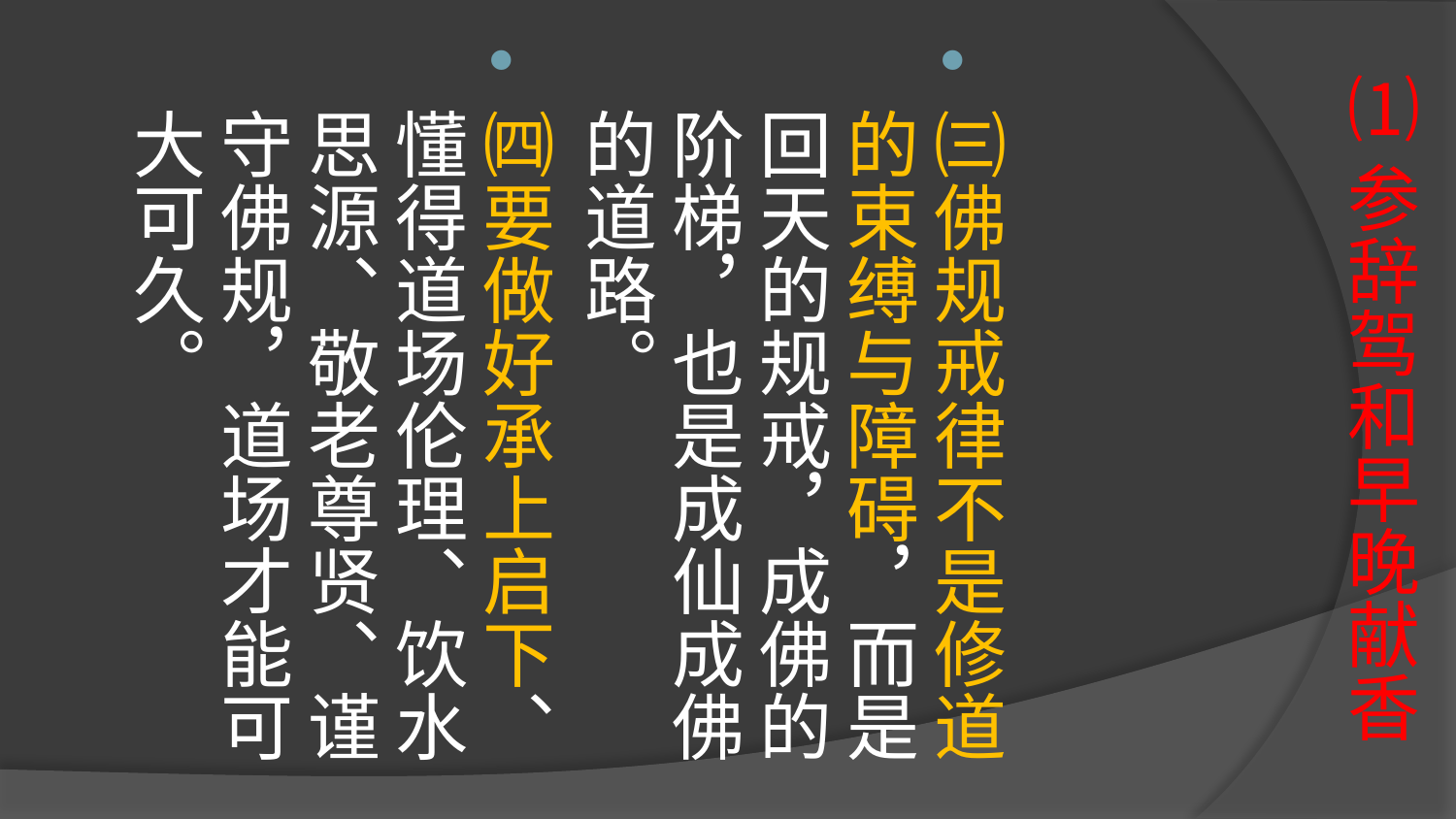

# ⑴参辞驾和早晚献香
㈢佛规戒律不是修道的束缚与障碍，而是回天的规戒，成佛的阶梯，也是成仙成佛的道路。
㈣要做好承上启下、懂得道场伦理、饮水思源、敬老尊贤、谨守佛规，道场才能可大可久。